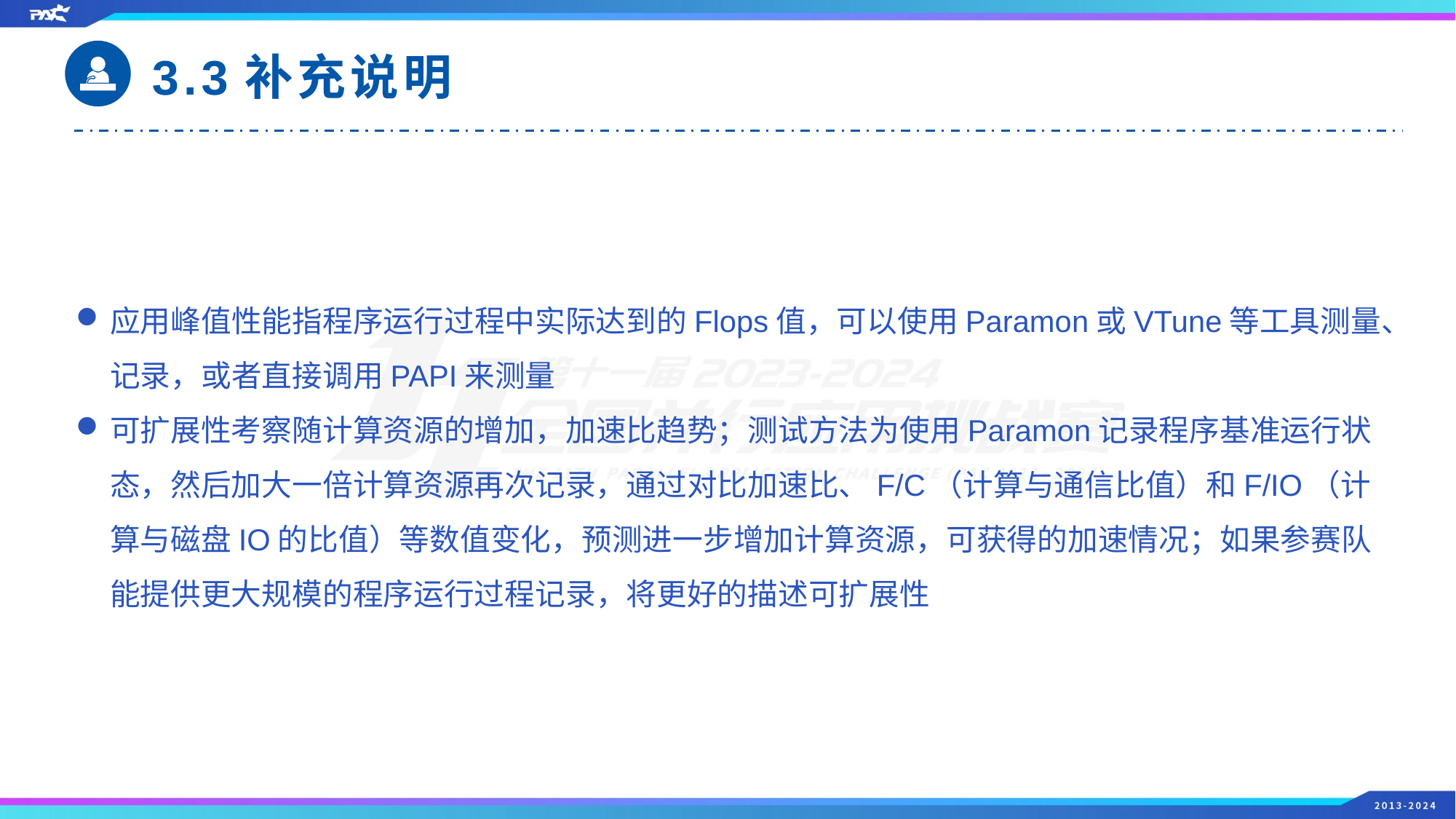

3.3补充说明
应用峰值性能指程序运行过程中实际达到的Flops值，可以使用Paramon或VTune等工具测量、记录，或者直接调用PAPI来测量
可扩展性考察随计算资源的增加，加速比趋势；测试方法为使用Paramon记录程序基准运行状态，然后加大一倍计算资源再次记录，通过对比加速比、F/C（计算与通信比值）和F/IO（计算与磁盘IO的比值）等数值变化，预测进一步增加计算资源，可获得的加速情况；如果参赛队能提供更大规模的程序运行过程记录，将更好的描述可扩展性